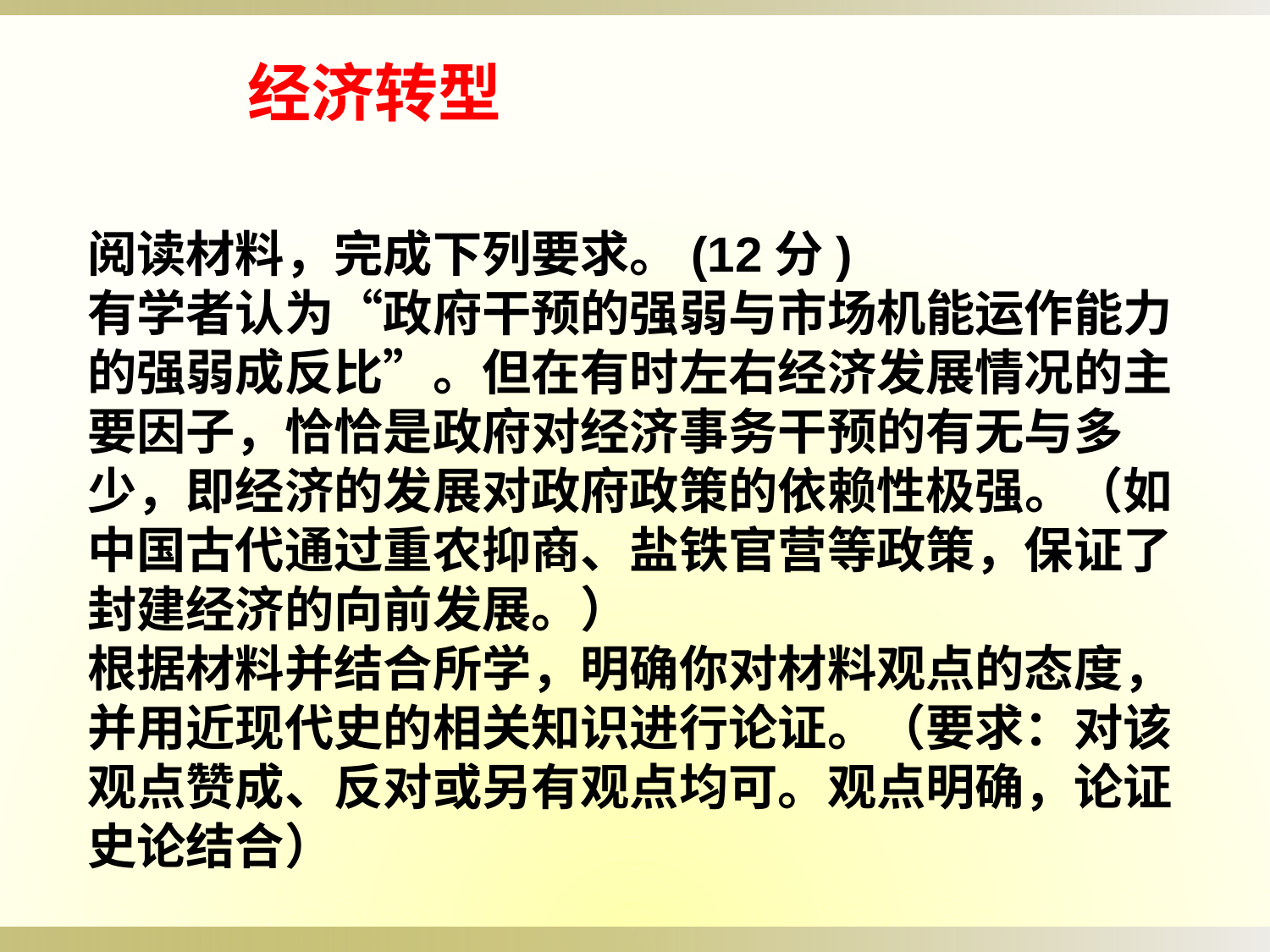

经济转型
阅读材料，完成下列要求。(12分)
有学者认为“政府干预的强弱与市场机能运作能力的强弱成反比”。但在有时左右经济发展情况的主要因子，恰恰是政府对经济事务干预的有无与多少，即经济的发展对政府政策的依赖性极强。（如中国古代通过重农抑商、盐铁官营等政策，保证了封建经济的向前发展。）
根据材料并结合所学，明确你对材料观点的态度，并用近现代史的相关知识进行论证。（要求：对该观点赞成、反对或另有观点均可。观点明确，论证史论结合）